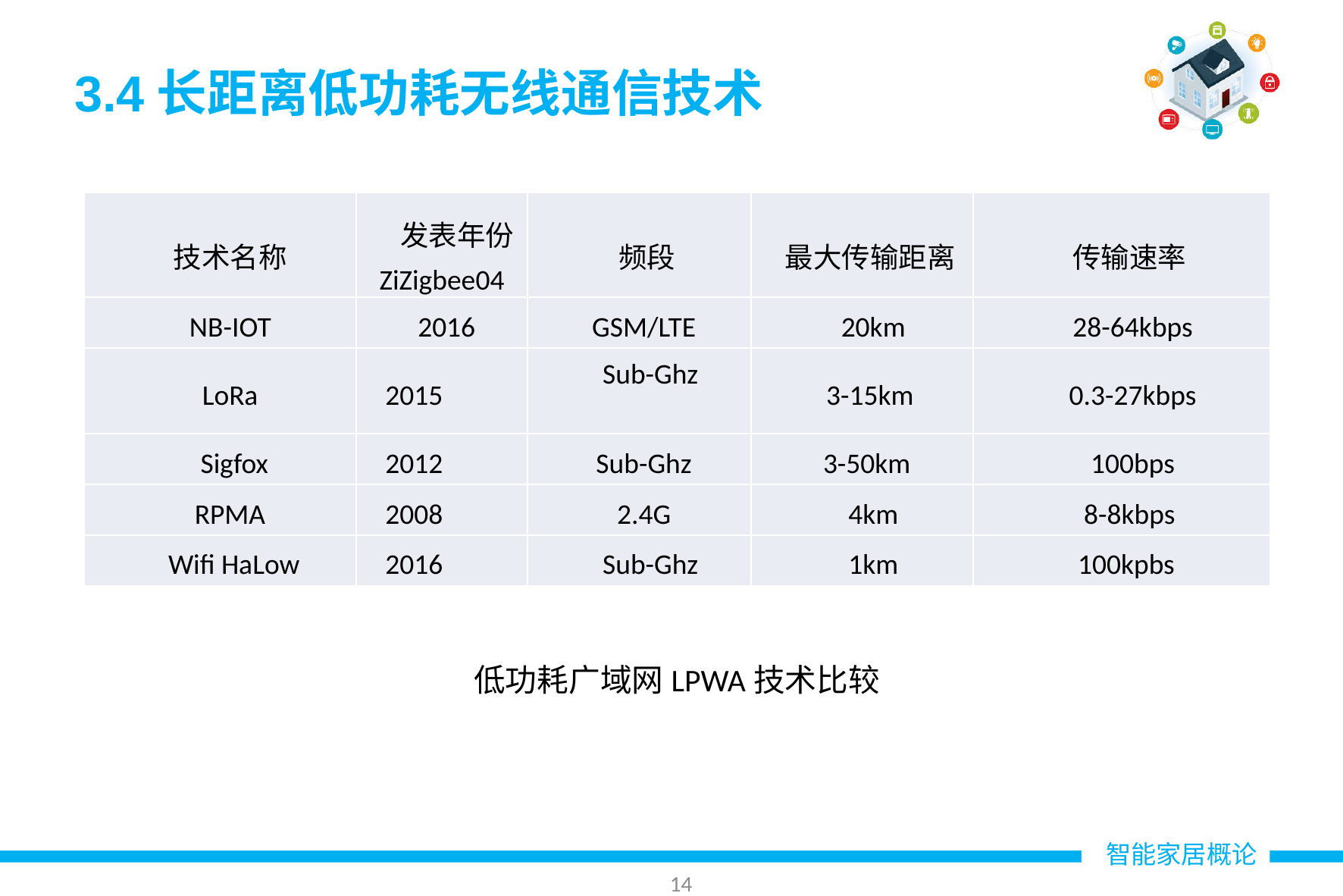

# 3.4长距离低功耗无线通信技术
| 技术名称 | 发表年份 ZiZigbee04 | 频段 | 最大传输距离 | 传输速率 |
| --- | --- | --- | --- | --- |
| NB-IOT | 2016 | GSM/LTE | 20km | 28-64kbps |
| LoRa | 2015 | Sub-Ghz | 3-15km | 0.3-27kbps |
| Sigfox | 2012 | Sub-Ghz | 3-50km | 100bps |
| RPMA | 2008 | 2.4G | 4km | 8-8kbps |
| Wifi HaLow | 2016 | Sub-Ghz | 1km | 100kpbs |
低功耗广域网LPWA技术比较
14